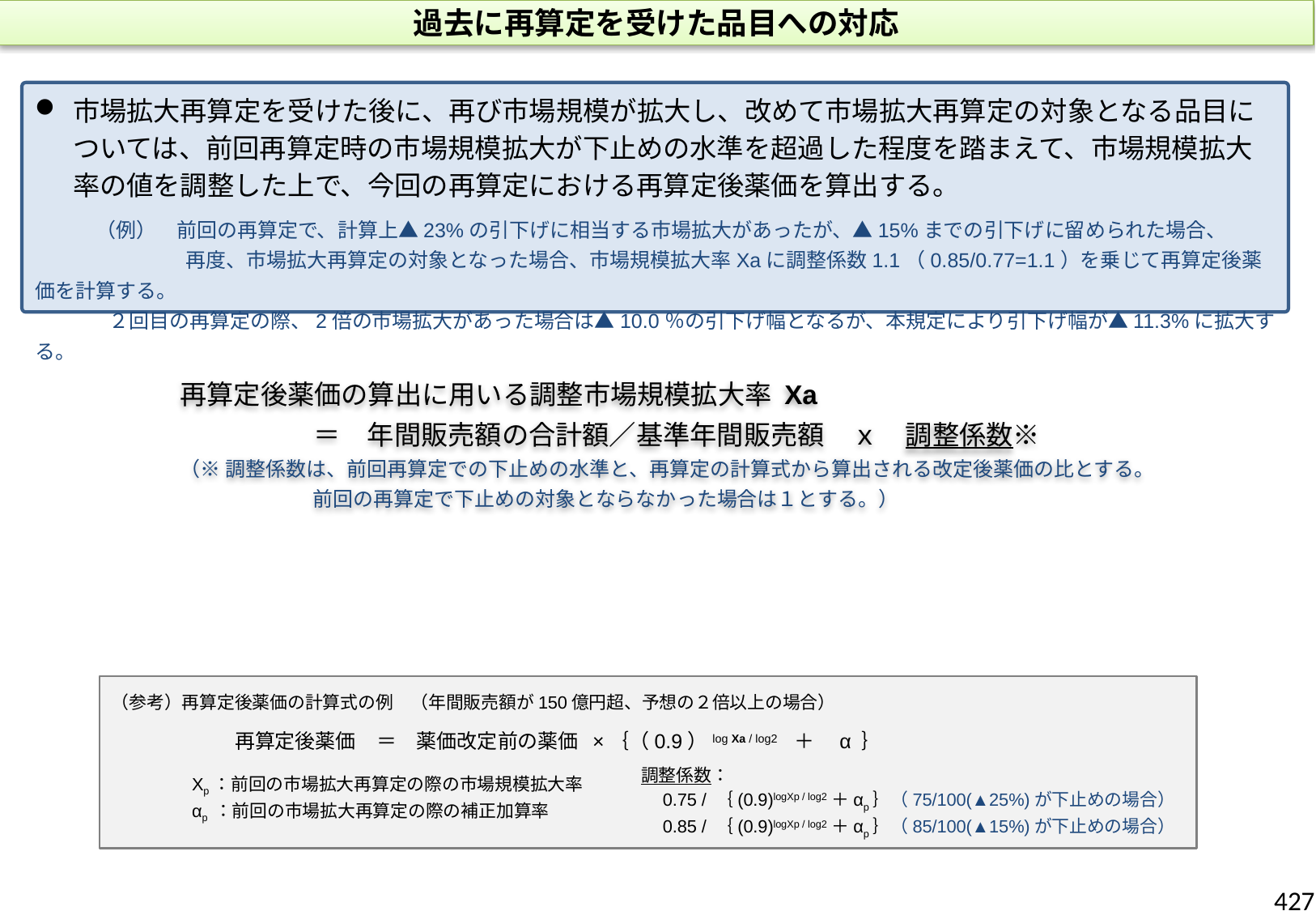

過去に再算定を受けた品目への対応
市場拡大再算定を受けた後に、再び市場規模が拡大し、改めて市場拡大再算定の対象となる品目については、前回再算定時の市場規模拡大が下止めの水準を超過した程度を踏まえて、市場規模拡大率の値を調整した上で、今回の再算定における再算定後薬価を算出する。
　　　（例）　前回の再算定で、計算上▲23%の引下げに相当する市場拡大があったが、▲15%までの引下げに留められた場合、
 　　　　　　　再度、市場拡大再算定の対象となった場合、市場規模拡大率Xaに調整係数1.1（0.85/0.77=1.1）を乗じて再算定後薬価を計算する。
　            ２回目の再算定の際、2倍の市場拡大があった場合は▲10.0％の引下げ幅となるが、本規定により引下げ幅が▲11.3%に拡大する。

       再算定後薬価の算出に用いる調整市場規模拡大率 Xa
                             ＝　年間販売額の合計額／基準年間販売額　ｘ　調整係数※
          （※ 調整係数は、前回再算定での下止めの水準と、再算定の計算式から算出される改定後薬価の比とする。
　　　　　　　　　前回の再算定で下止めの対象とならなかった場合は１とする。）

（参考）再算定後薬価の計算式の例　（年間販売額が150億円超、予想の２倍以上の場合）
　　　　　　　再算定後薬価　＝　薬価改定前の薬価  ×｛（0.9）log Xa / log2　＋　α ｝
調整係数：
　0.75 / ｛(0.9)logXp / log2＋αp｝（75/100(▲25%)が下止めの場合）
　0.85 / ｛(0.9)logXp / log2＋αp｝（85/100(▲15%)が下止めの場合）
Xp：前回の市場拡大再算定の際の市場規模拡大率
αp ：前回の市場拡大再算定の際の補正加算率
427
（参考）　再算定後薬価の計算式の例　（年間販売額が150億円超、予想の２倍以上の場合）

　　　　　　　　再算定後薬価　＝　薬価改定前の薬価  ×｛（0.9）log Xa / log2　＋　α ｝

　　　　　　　　調整係数：　　0.75 / ｛(0.9)logXp / log2＋αp｝（75/100(▲25%)が下止めの場合）
　　　　　　　　　　　　　　　　　 0.85 / ｛(0.9)logXp / log2＋αp｝（85/100(▲15%)が下止めの場合）
　　　　　　　　　　　　　　　　　（注）Ｘp：前回の市場拡大再算定の際の市場規模拡大率
　　　　　　　　　　　　　　　　　　　　　  αp：前回の市場拡大再算定の際の補正加算率